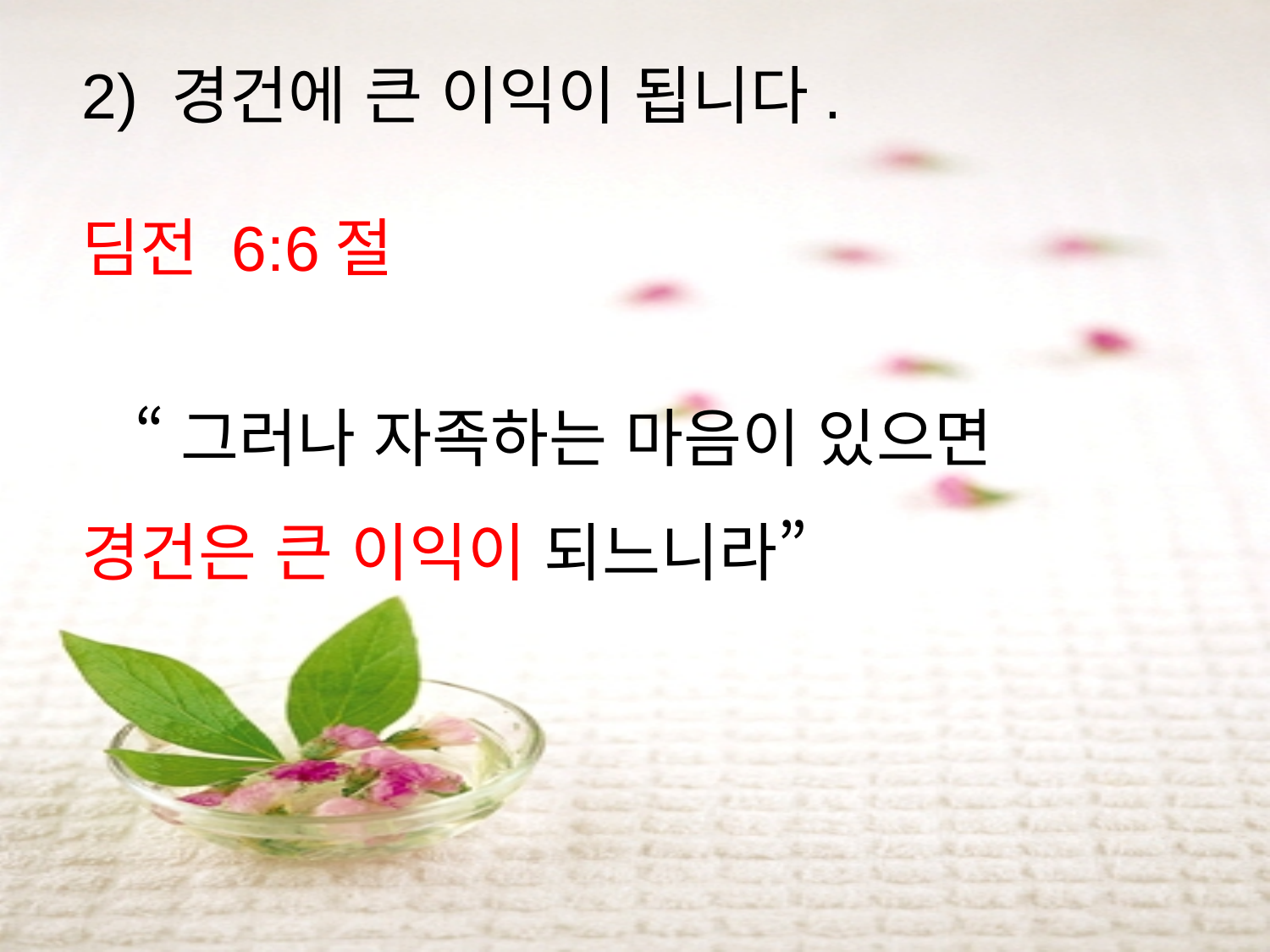

2) 경건에 큰 이익이 됩니다.

딤전 6:6절

   “그러나 자족하는 마음이 있으면 경건은 큰 이익이 되느니라”